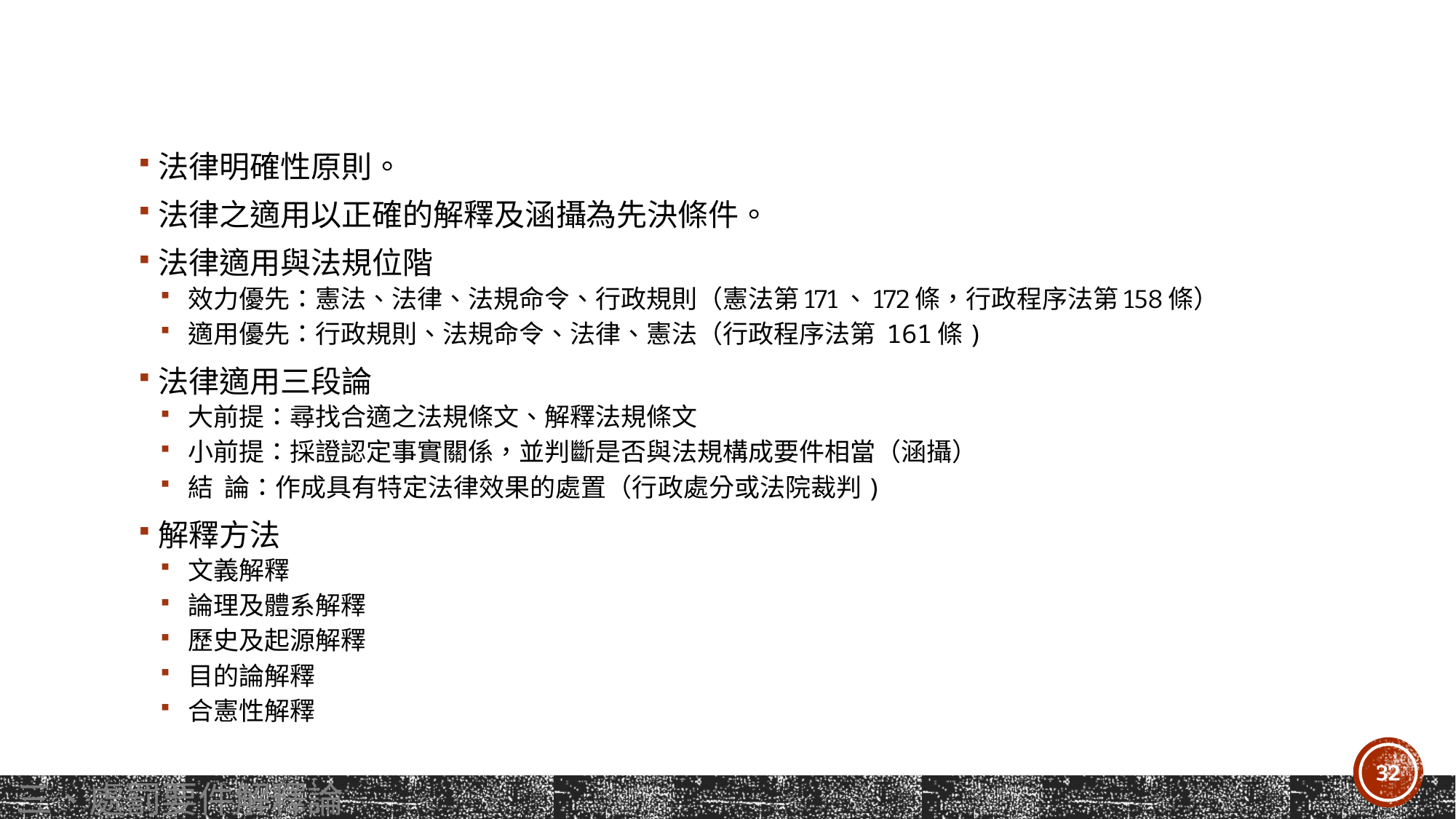

#
法律明確性原則。
法律之適用以正確的解釋及涵攝為先決條件。
法律適用與法規位階
效力優先：憲法、法律、法規命令、行政規則（憲法第171、172條，行政程序法第158條）
適用優先：行政規則、法規命令、法律、憲法（行政程序法第 161條)
法律適用三段論
大前提：尋找合適之法規條文、解釋法規條文
小前提：採證認定事實關係，並判斷是否與法規構成要件相當（涵攝）
結  論：作成具有特定法律效果的處置（行政處分或法院裁判)
解釋方法
文義解釋
論理及體系解釋
歷史及起源解釋
目的論解釋
合憲性解釋

32